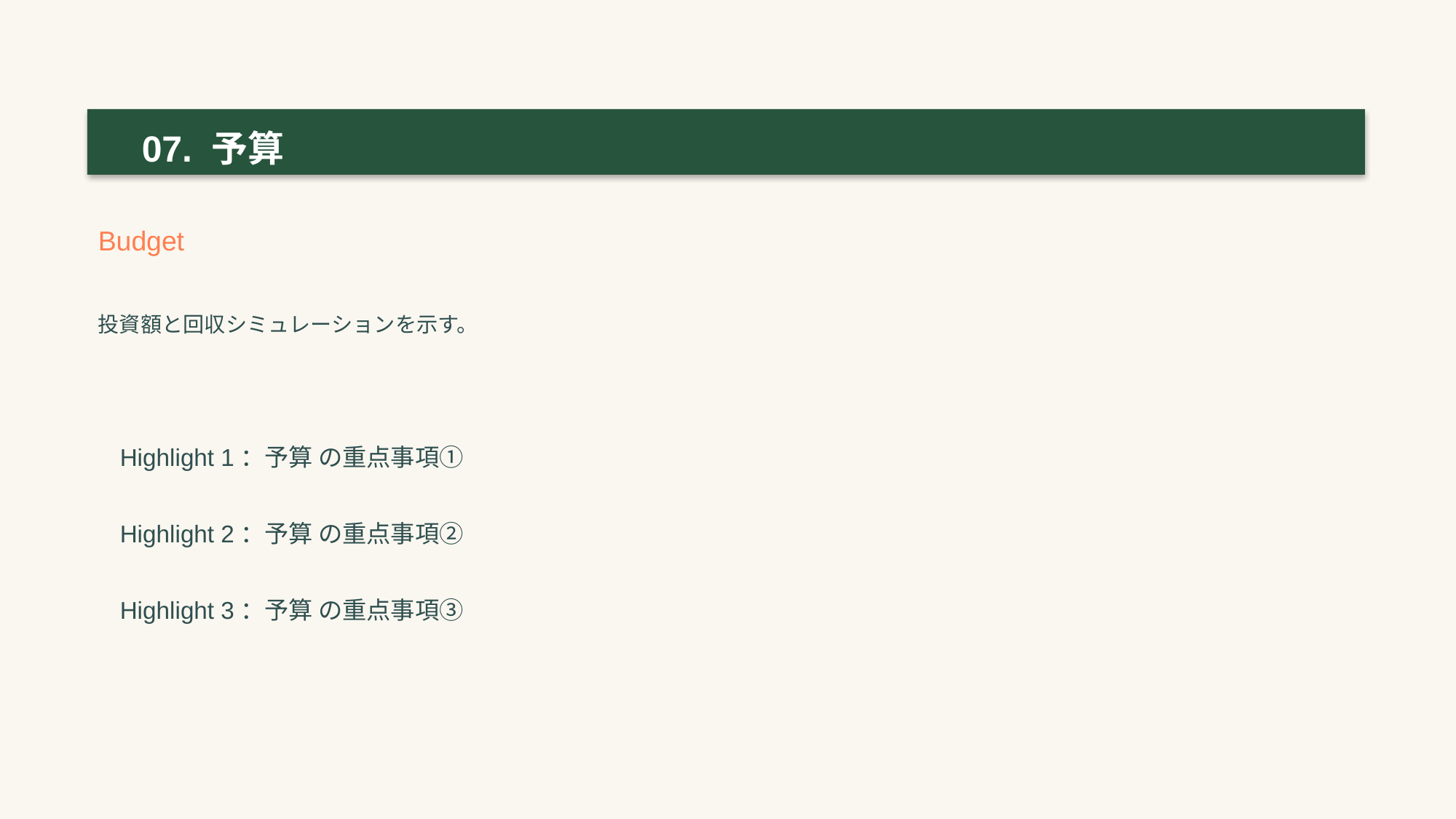

07. 予算
Budget
投資額と回収シミュレーションを示す。
Highlight 1：予算 の重点事項①
Highlight 2：予算 の重点事項②
Highlight 3：予算 の重点事項③